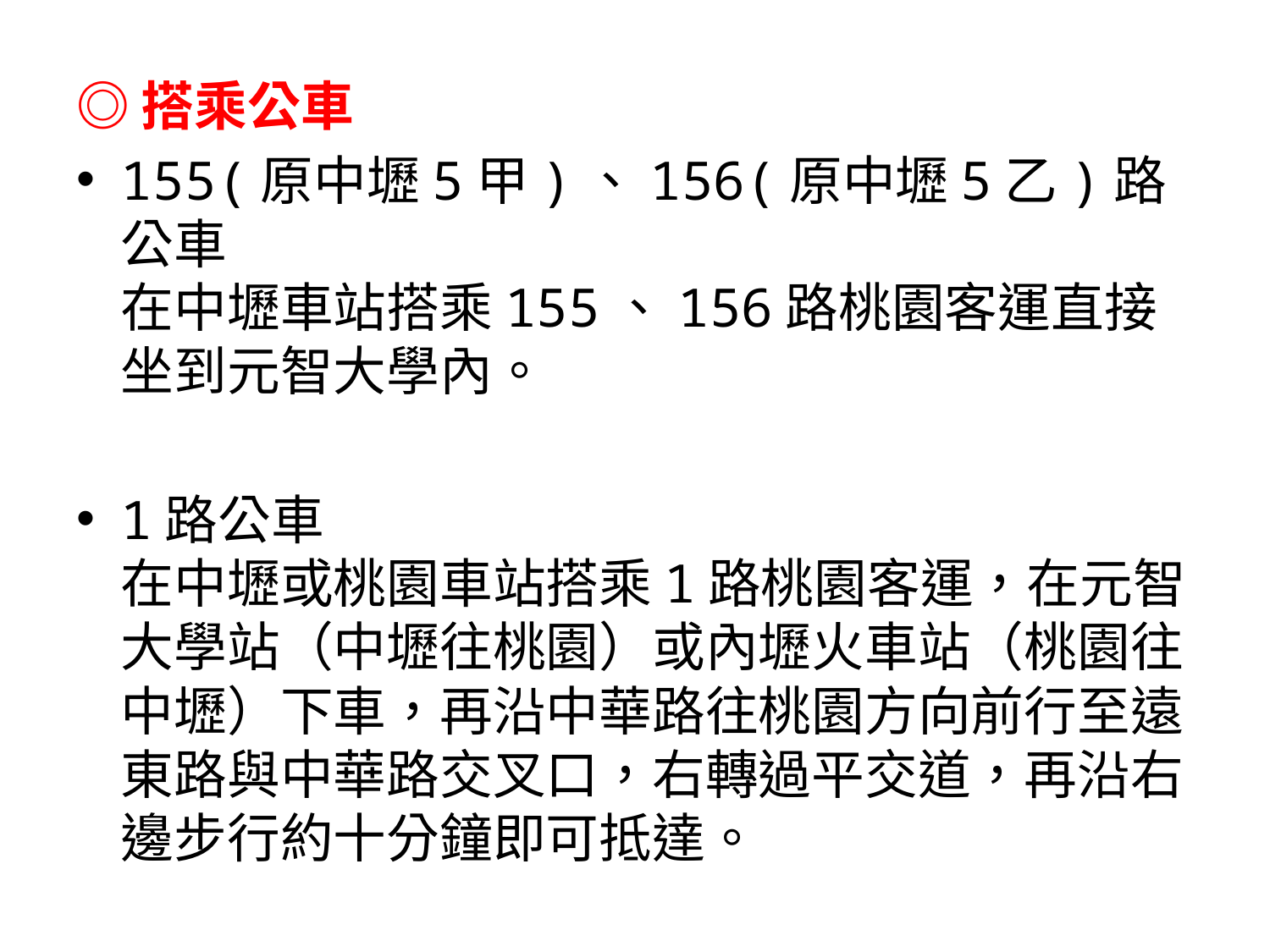

◎搭乘公車
155(原中壢5甲)、156(原中壢5乙)路公車
在中壢車站搭乘155、156路桃園客運直接坐到元智大學內。

1路公車
在中壢或桃園車站搭乘1路桃園客運，在元智大學站（中壢往桃園）或內壢火車站（桃園往中壢）下車，再沿中華路往桃園方向前行至遠東路與中華路交叉口，右轉過平交道，再沿右邊步行約十分鐘即可抵達。